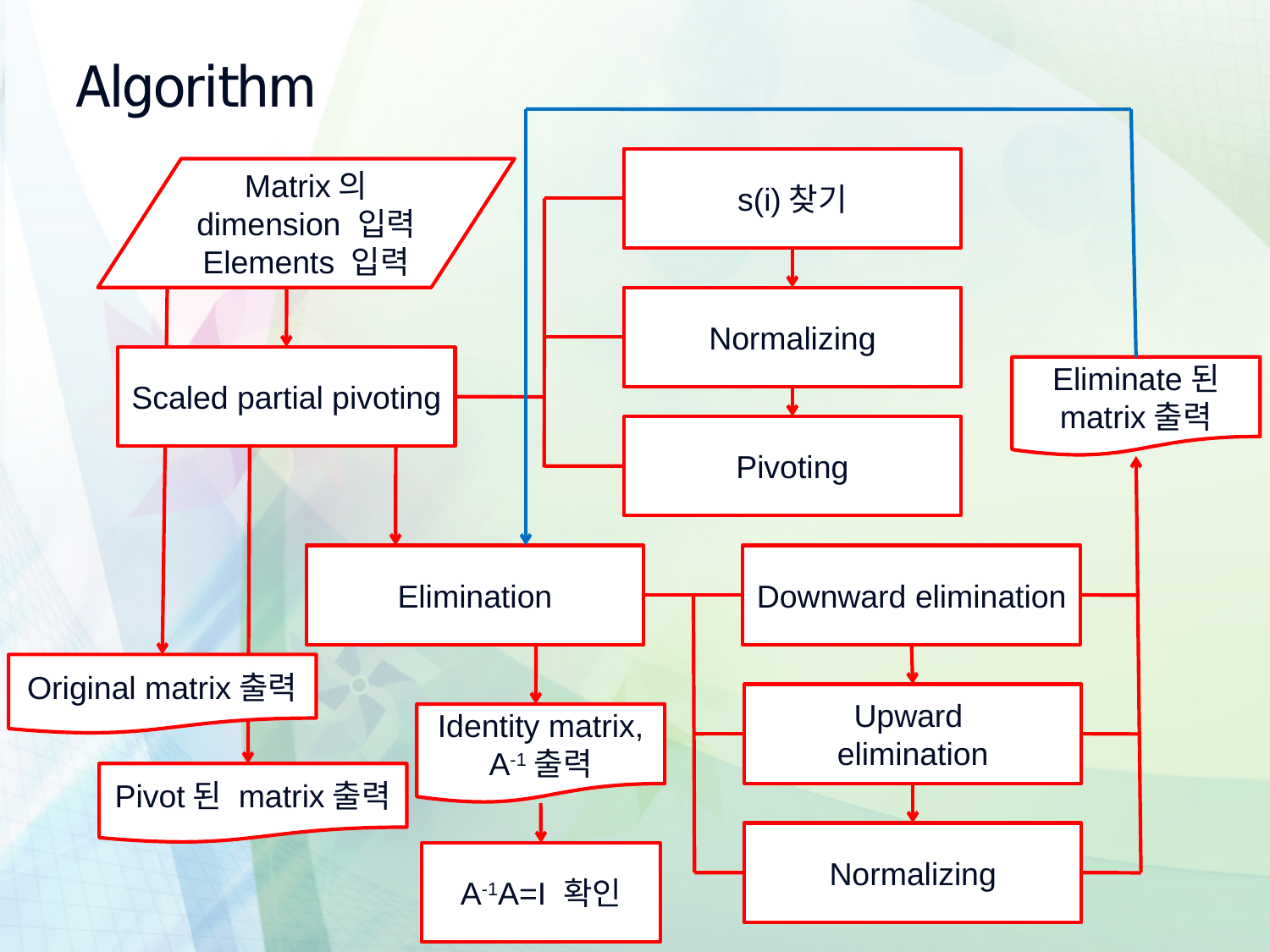

# Algorithm
s(i)찾기
Matrix의 dimension 입력
Elements 입력
Normalizing
Scaled partial pivoting
Eliminate된 matrix출력
Pivoting
Elimination
Downward elimination
Original matrix출력
Upward
elimination
Identity matrix, A-1출력
Pivot된 matrix출력
Normalizing
A-1A=I 확인